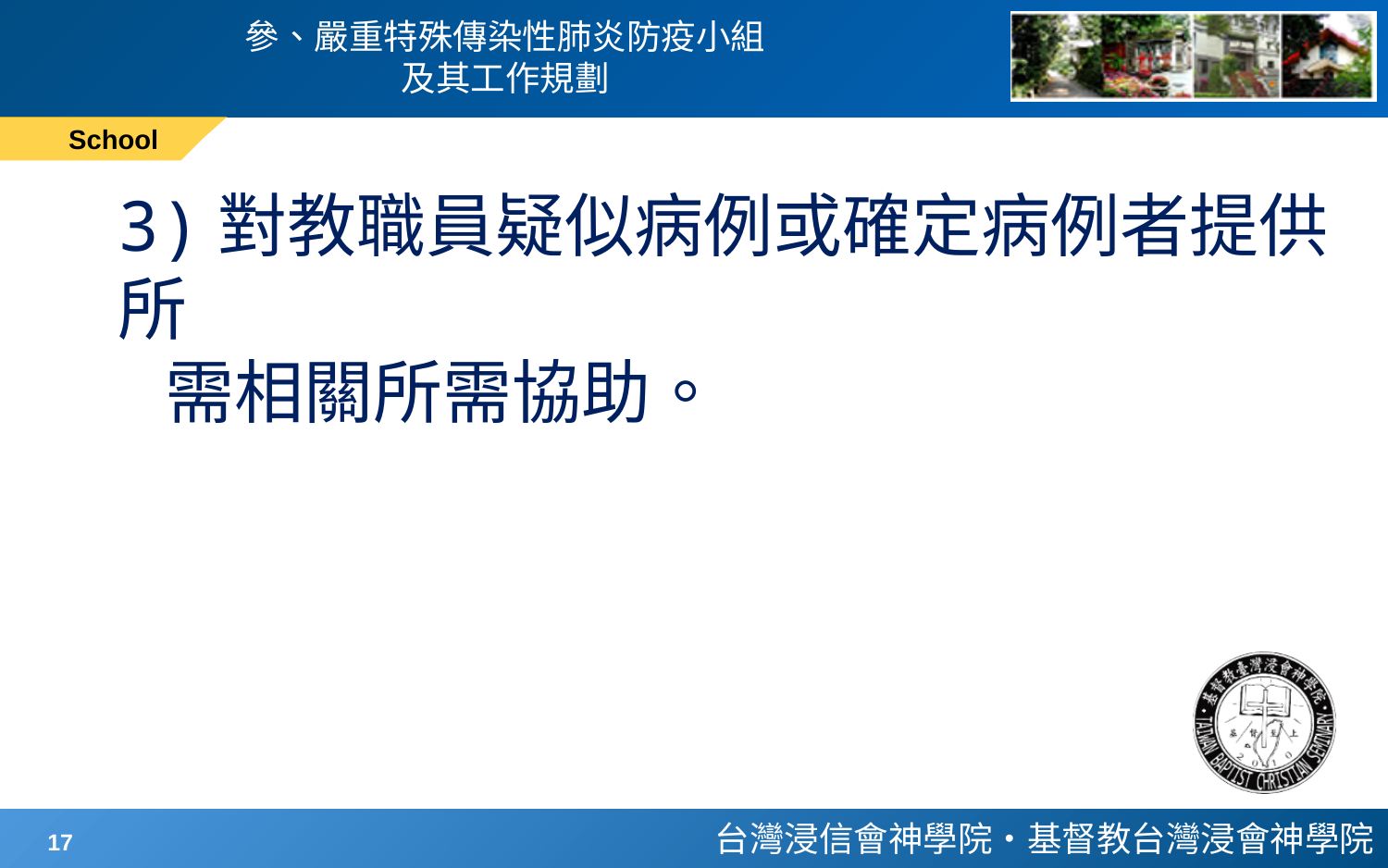

# 參、嚴重特殊傳染性肺炎防疫小組 及其工作規劃
School
3)對教職員疑似病例或確定病例者提供所
  需相關所需協助。